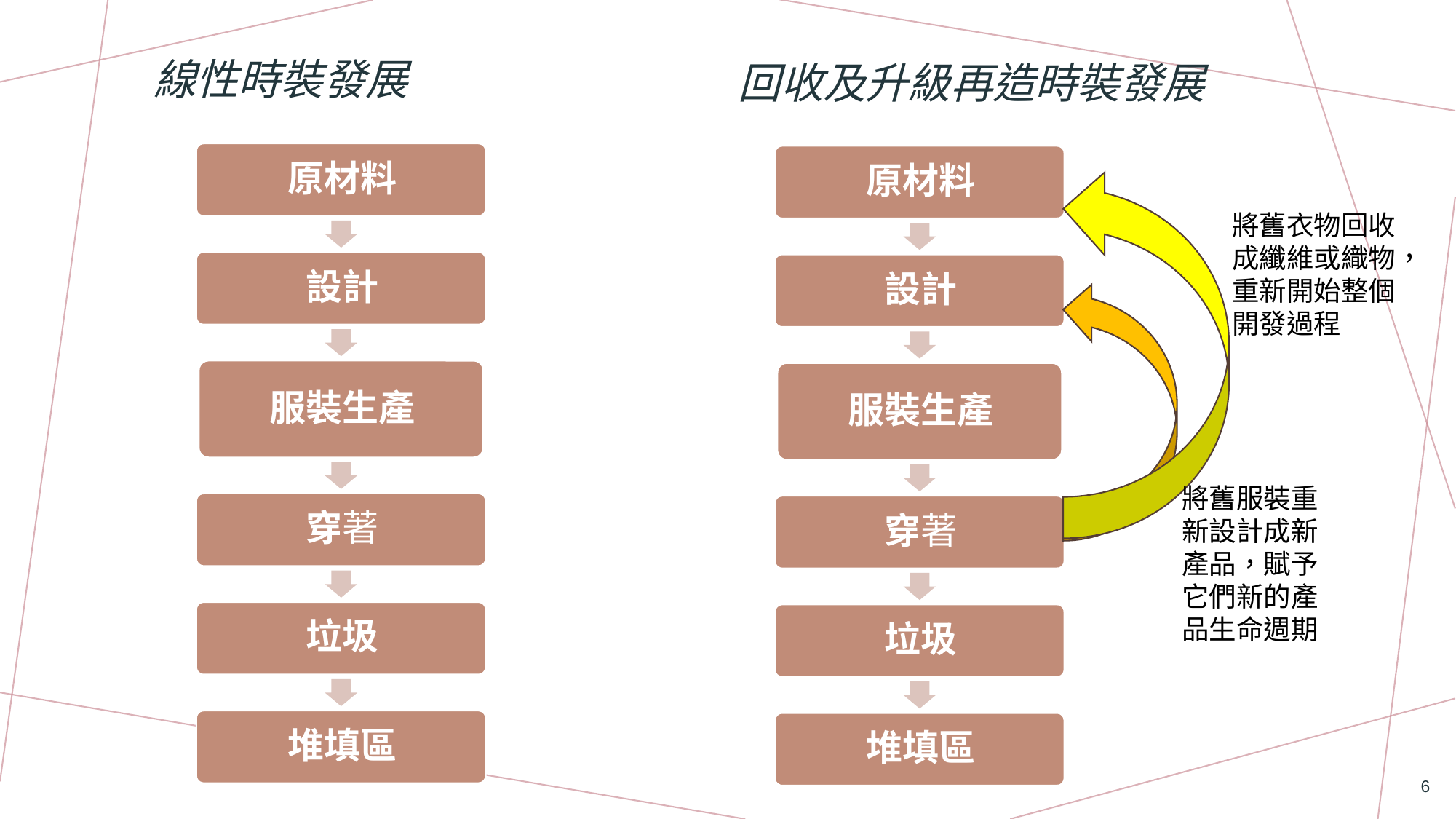

# 線性時裝發展
回收及升級再造時裝發展

原材料

設計

服裝生產

穿著

垃圾

堆填區
原材料

設計

服裝生產

穿著

垃圾

堆填區

將舊衣物回收成纖維或織物，重新開始整個開發過程

將舊服裝重新設計成新產品，賦予它們新的產品生命週期
6